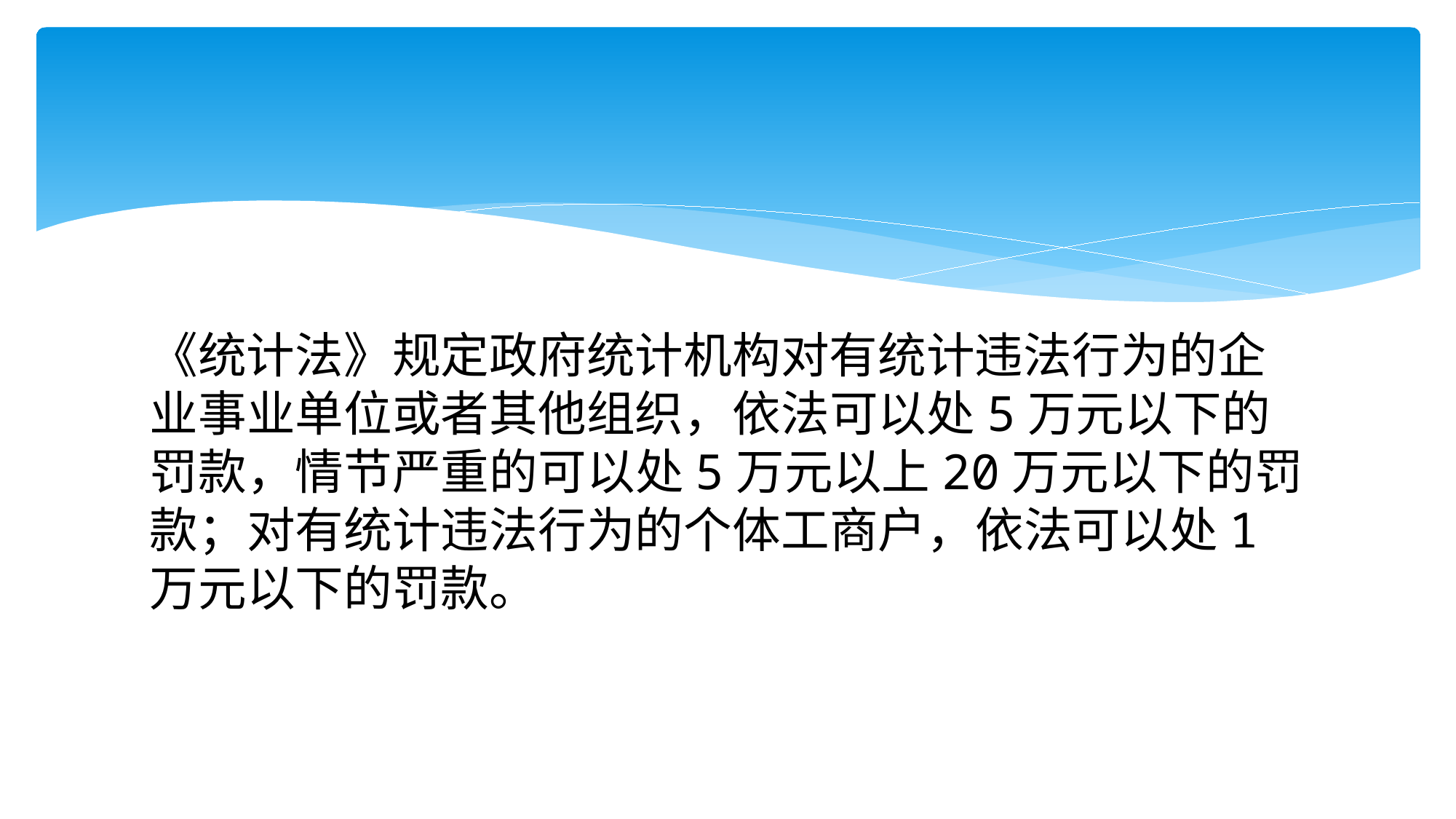

《统计法》规定政府统计机构对有统计违法行为的企业事业单位或者其他组织，依法可以处5万元以下的罚款，情节严重的可以处5万元以上20万元以下的罚款；对有统计违法行为的个体工商户，依法可以处1万元以下的罚款。